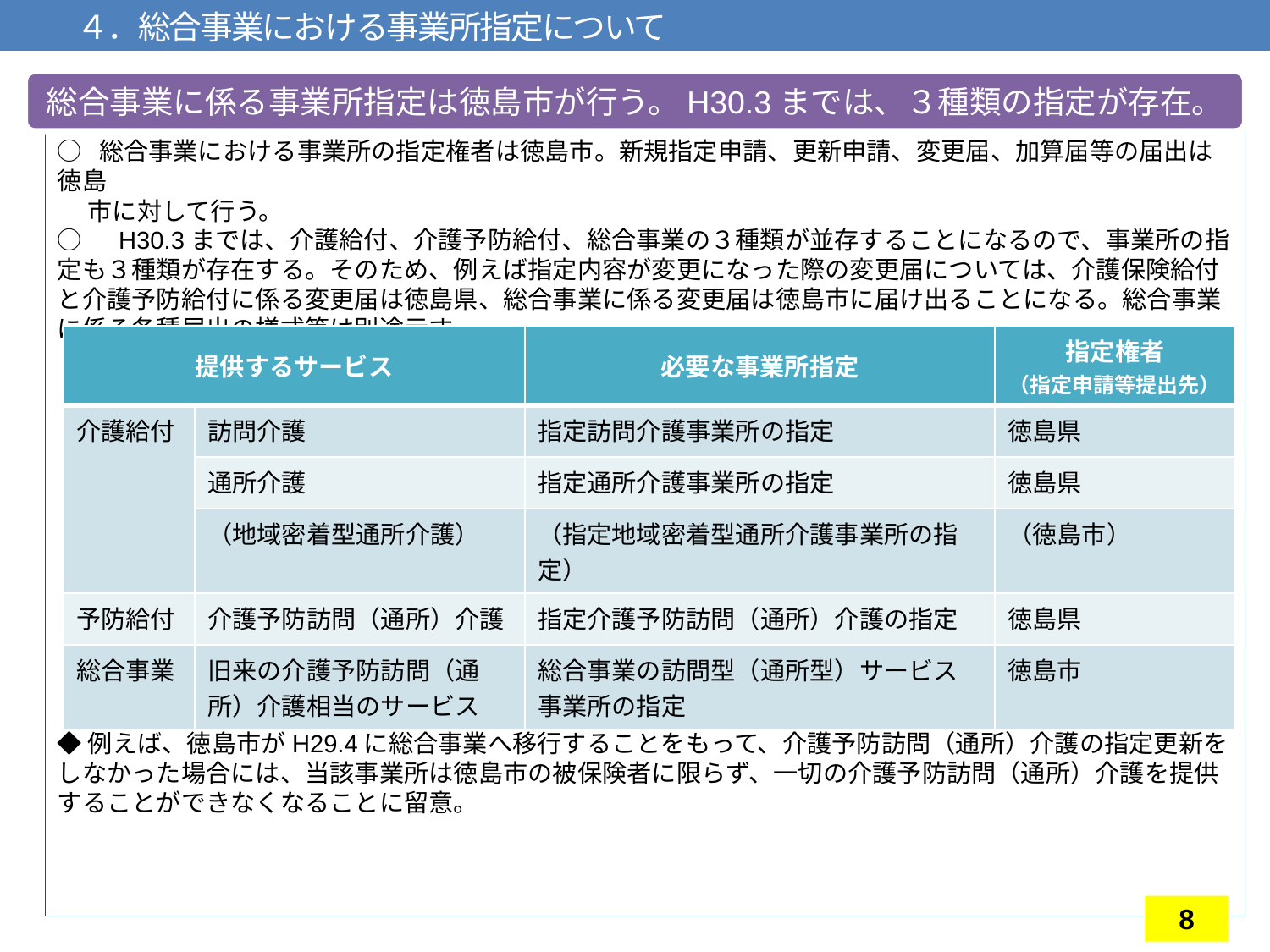

４．総合事業における事業所指定について
総合事業に係る事業所指定は徳島市が行う。H30.3までは、３種類の指定が存在。

○  総合事業における事業所の指定権者は徳島市。新規指定申請、更新申請、変更届、加算届等の届出は徳島
　 市に対して行う。
○　H30.3までは、介護給付、介護予防給付、総合事業の３種類が並存することになるので、事業所の指定も３種類が存在する。そのため、例えば指定内容が変更になった際の変更届については、介護保険給付と介護予防給付に係る変更届は徳島県、総合事業に係る変更届は徳島市に届け出ることになる。総合事業に係る各種届出の様式等は別途示す。

◆例えば、徳島市がH29.4に総合事業へ移行することをもって、介護予防訪問（通所）介護の指定更新をしなかった場合には、当該事業所は徳島市の被保険者に限らず、一切の介護予防訪問（通所）介護を提供することができなくなることに留意。

| 提供するサービス |  | 必要な事業所指定 | 指定権者 （指定申請等提出先） |
| --- | --- | --- | --- |
| 介護給付 | 訪問介護 | 指定訪問介護事業所の指定 | 徳島県 |
|  | 通所介護 | 指定通所介護事業所の指定 | 徳島県 |
|  | （地域密着型通所介護） | （指定地域密着型通所介護事業所の指定） | （徳島市） |
| 予防給付 | 介護予防訪問（通所）介護 | 指定介護予防訪問（通所）介護の指定 | 徳島県 |
| 総合事業 | 旧来の介護予防訪問（通所）介護相当のサービス | 総合事業の訪問型（通所型）サービス事業所の指定 | 徳島市 |
8